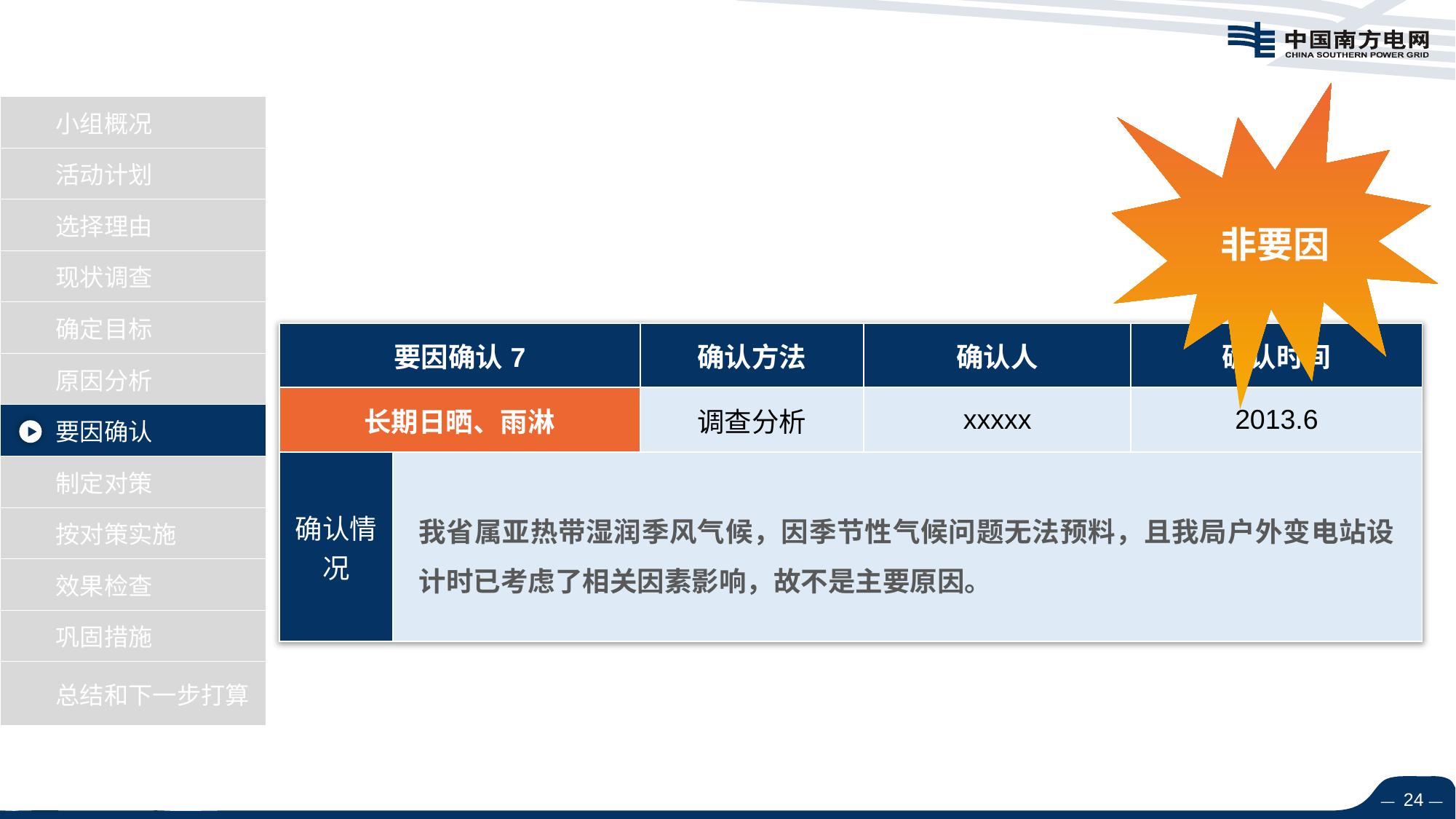

非要因
| 要因确认7 |  | 确认方法 | 确认人 | 确认时间 |
| --- | --- | --- | --- | --- |
| 长期日晒、雨淋 |  | 调查分析 | xxxxx | 2013.6 |
| 确认情况 |  |  |  |  |
我省属亚热带湿润季风气候，因季节性气候问题无法预料，且我局户外变电站设计时已考虑了相关因素影响，故不是主要原因。